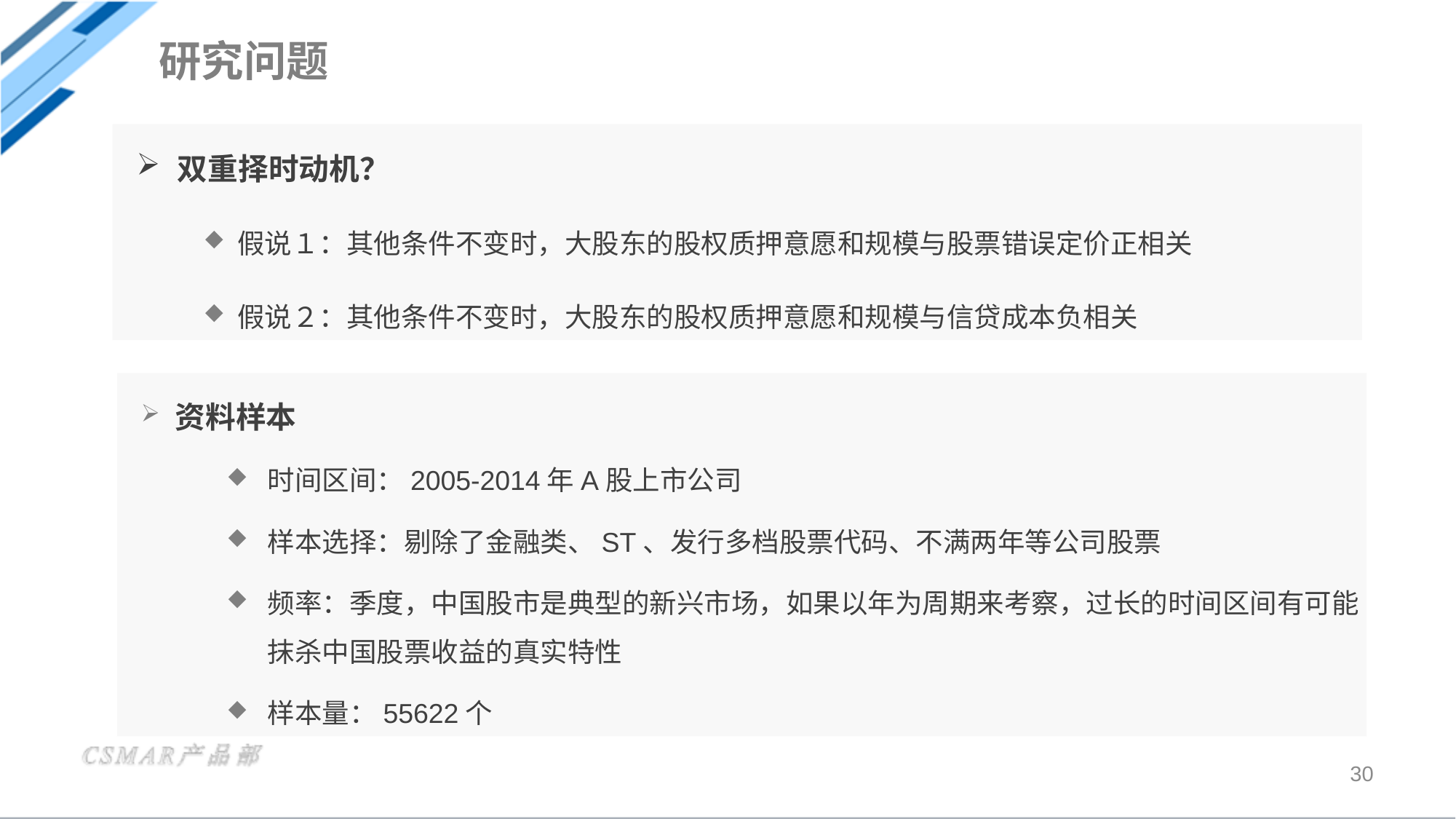

研究问题
双重择时动机？
假说１：其他条件不变时，大股东的股权质押意愿和规模与股票错误定价正相关
假说２：其他条件不变时，大股东的股权质押意愿和规模与信贷成本负相关
资料样本
时间区间：2005-2014年A股上市公司
样本选择：剔除了金融类、ST、发行多档股票代码、不满两年等公司股票
频率：季度，中国股市是典型的新兴市场，如果以年为周期来考察，过长的时间区间有可能抹杀中国股票收益的真实特性
样本量：55622个
30